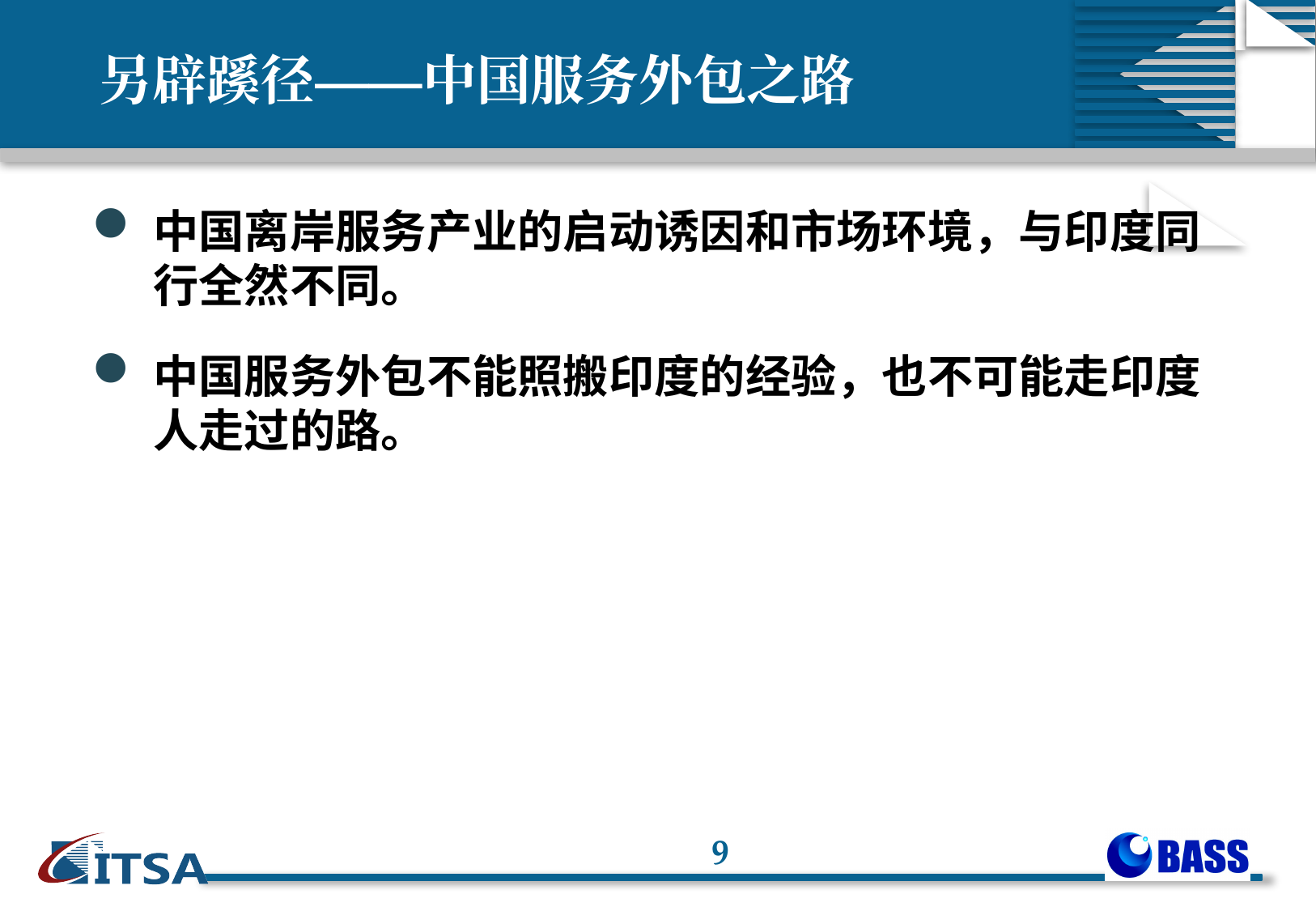

# 另辟蹊径——中国服务外包之路
中国离岸服务产业的启动诱因和市场环境，与印度同行全然不同。
中国服务外包不能照搬印度的经验，也不可能走印度人走过的路。

9